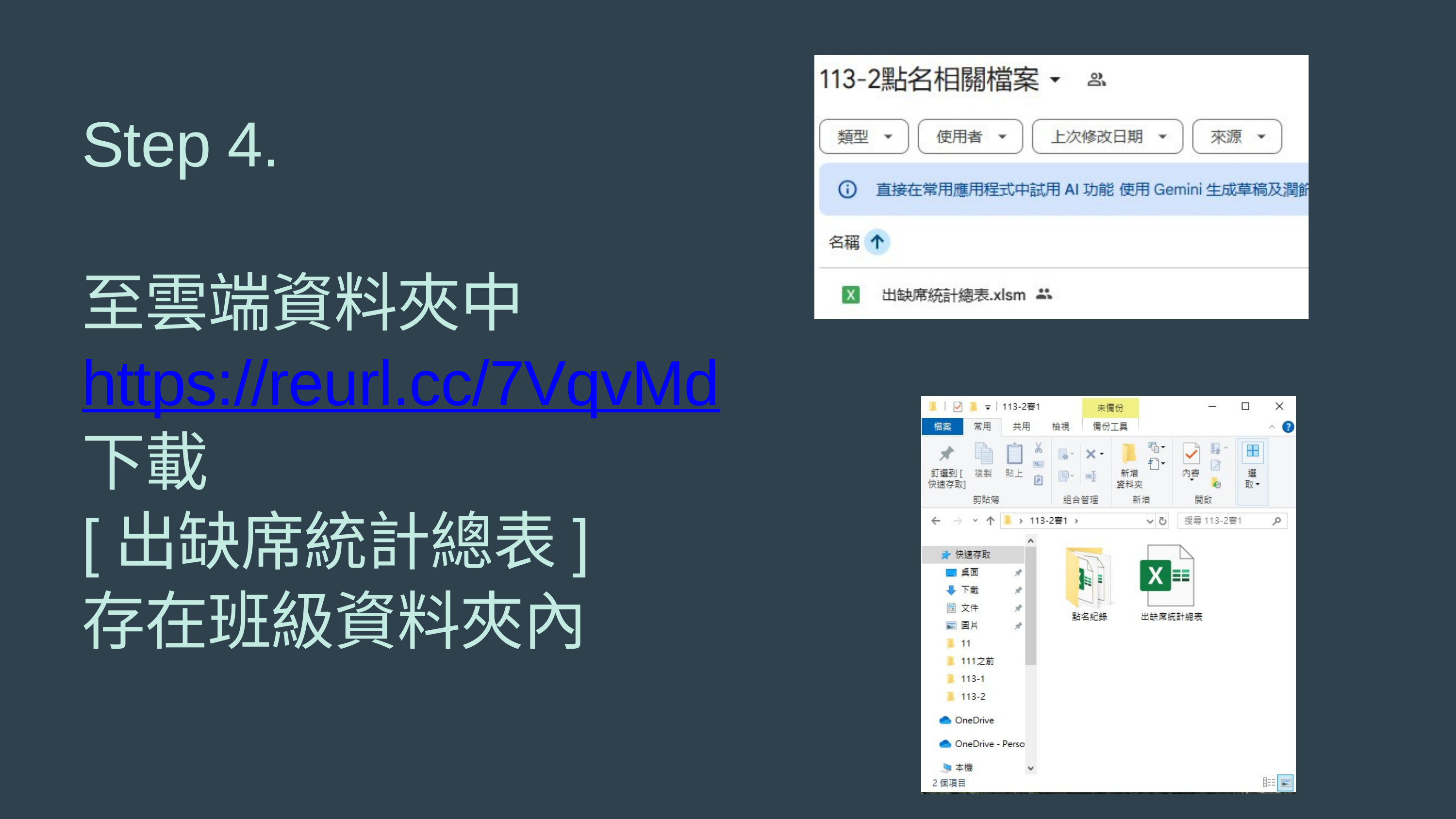

Step 4.

至雲端資料夾中
https://reurl.cc/7VqvMd
下載
[出缺席統計總表]
存在班級資料夾內